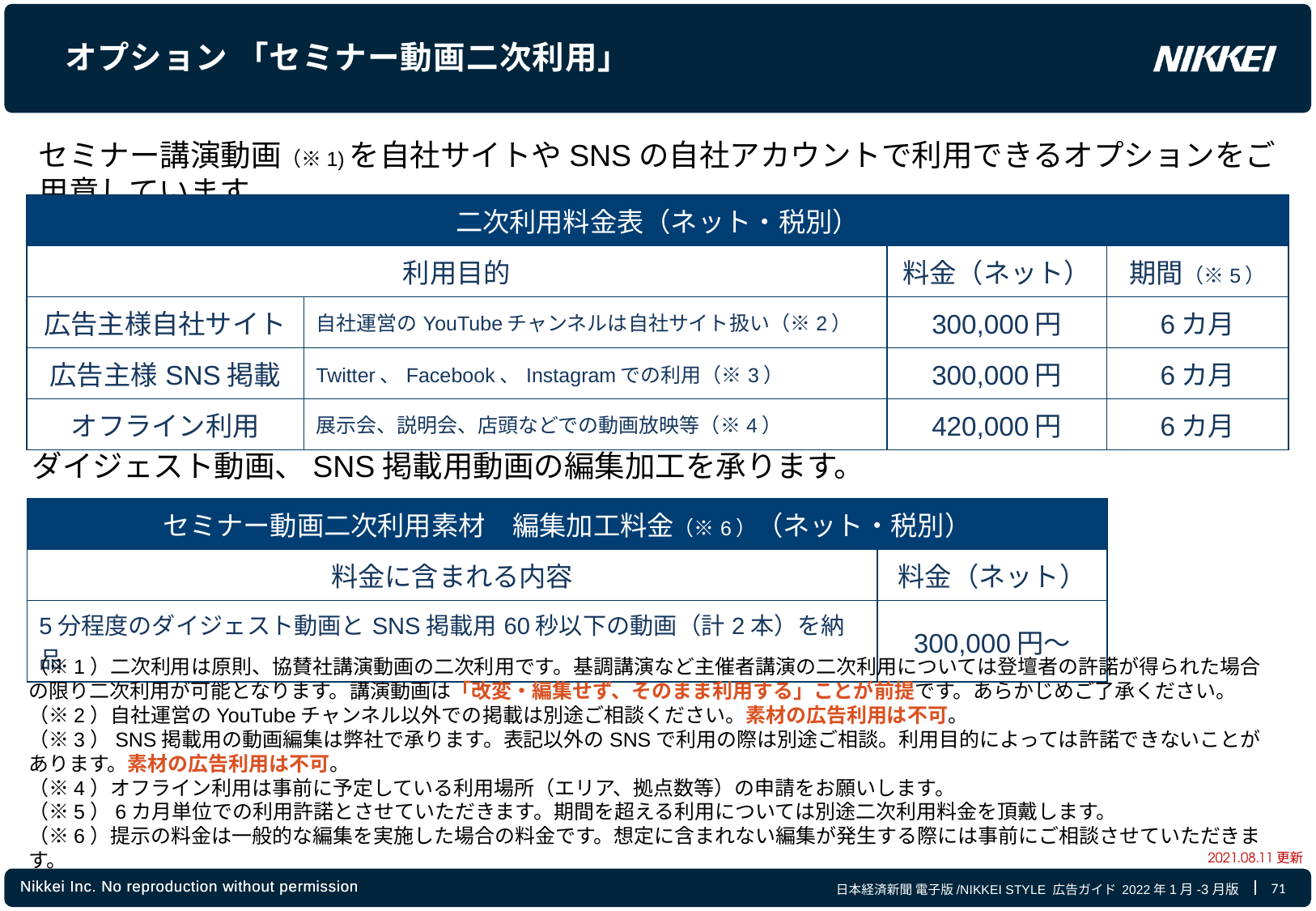

# オプション 「セミナー動画二次利用」
セミナー講演動画（※1)を自社サイトやSNSの自社アカウントで利用できるオプションをご用意しています。
| 二次利用料金表（ネット・税別） |  |  |  |
| --- | --- | --- | --- |
| 利用目的 |  | 料金（ネット） | 期間（※5） |
| 広告主様自社サイト | 自社運営のYouTubeチャンネルは自社サイト扱い（※2） | 300,000円 | 6カ月 |
| 広告主様SNS掲載 | Twitter、Facebook、Instagramでの利用（※3） | 300,000円 | 6カ月 |
| オフライン利用 | 展示会、説明会、店頭などでの動画放映等（※4） | 420,000円 | 6カ月 |
ダイジェスト動画、SNS掲載用動画の編集加工を承ります。
| セミナー動画二次利用素材　編集加工料金（※6）（ネット・税別） |  |
| --- | --- |
| 料金に含まれる内容 | 料金（ネット） |
| 5分程度のダイジェスト動画とSNS掲載用60秒以下の動画（計2本）を納品 | 300,000円～ |
（※1）二次利用は原則、協賛社講演動画の二次利用です。基調講演など主催者講演の二次利用については登壇者の許諾が得られた場合の限り二次利用が可能となります。講演動画は「改変・編集せず、そのまま利用する」ことが前提です。あらかじめご了承ください。
（※2）自社運営のYouTubeチャンネル以外での掲載は別途ご相談ください。素材の広告利用は不可。
（※3）SNS掲載用の動画編集は弊社で承ります。表記以外のSNSで利用の際は別途ご相談。利用目的によっては許諾できないことがあります。素材の広告利用は不可。
（※4）オフライン利用は事前に予定している利用場所（エリア、拠点数等）の申請をお願いします。
（※5）6カ月単位での利用許諾とさせていただきます。期間を超える利用については別途二次利用料金を頂戴します。
（※6）提示の料金は一般的な編集を実施した場合の料金です。想定に含まれない編集が発生する際には事前にご相談させていただきます。
2021.08.11更新